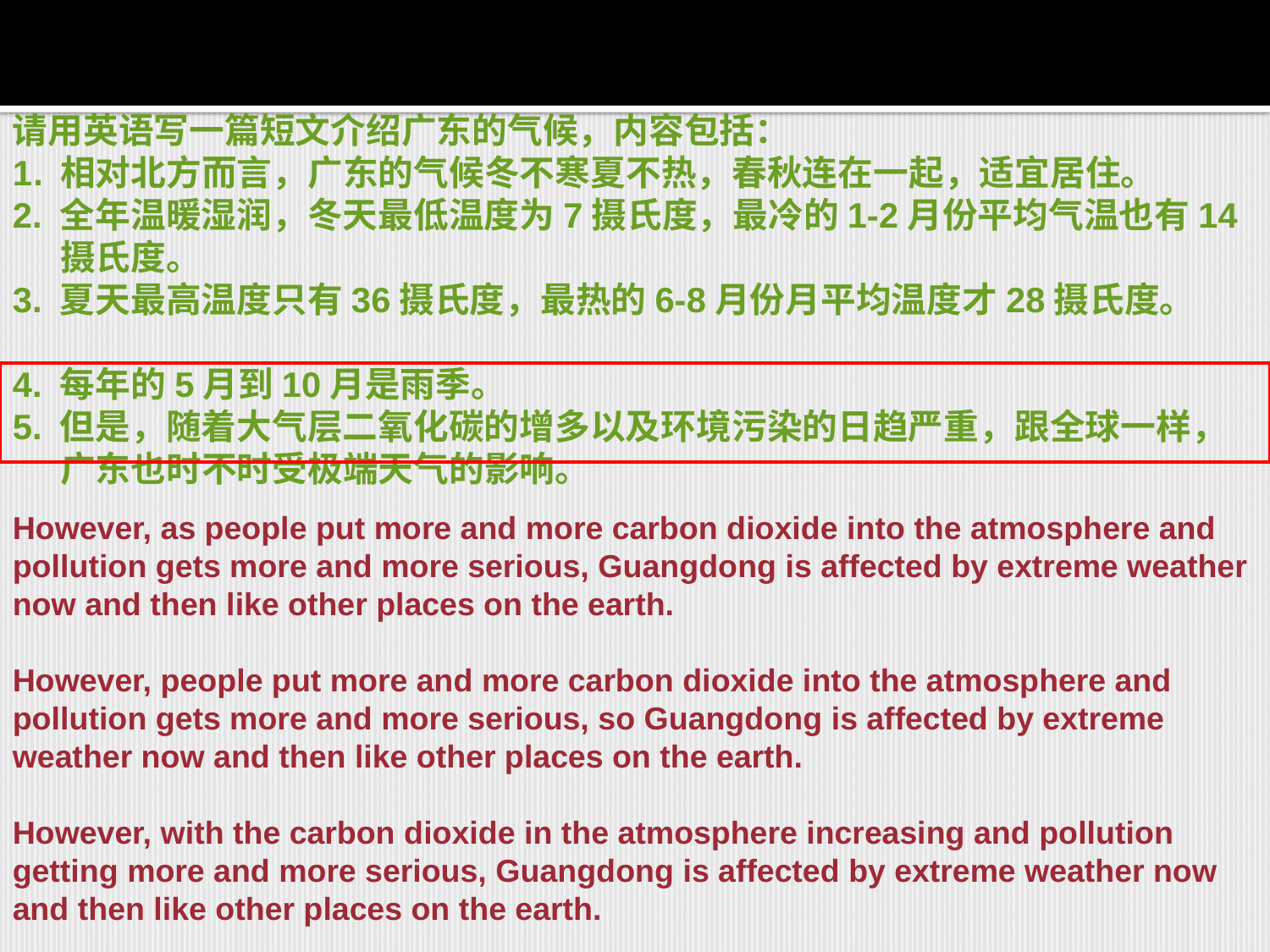

请用英语写一篇短文介绍广东的气候，内容包括：
相对北方而言，广东的气候冬不寒夏不热，春秋连在一起，适宜居住。
2. 全年温暖湿润，冬天最低温度为7摄氏度，最冷的1-2月份平均气温也有14摄氏度。
3. 夏天最高温度只有36摄氏度，最热的6-8月份月平均温度才28摄氏度。
4. 每年的5月到10月是雨季。
5. 但是，随着大气层二氧化碳的增多以及环境污染的日趋严重，跟全球一样，广东也时不时受极端天气的影响。

However, as people put more and more carbon dioxide into the atmosphere and pollution gets more and more serious, Guangdong is affected by extreme weather now and then like other places on the earth.

However, people put more and more carbon dioxide into the atmosphere and pollution gets more and more serious, so Guangdong is affected by extreme weather now and then like other places on the earth.

However, with the carbon dioxide in the atmosphere increasing and pollution getting more and more serious, Guangdong is affected by extreme weather now and then like other places on the earth.